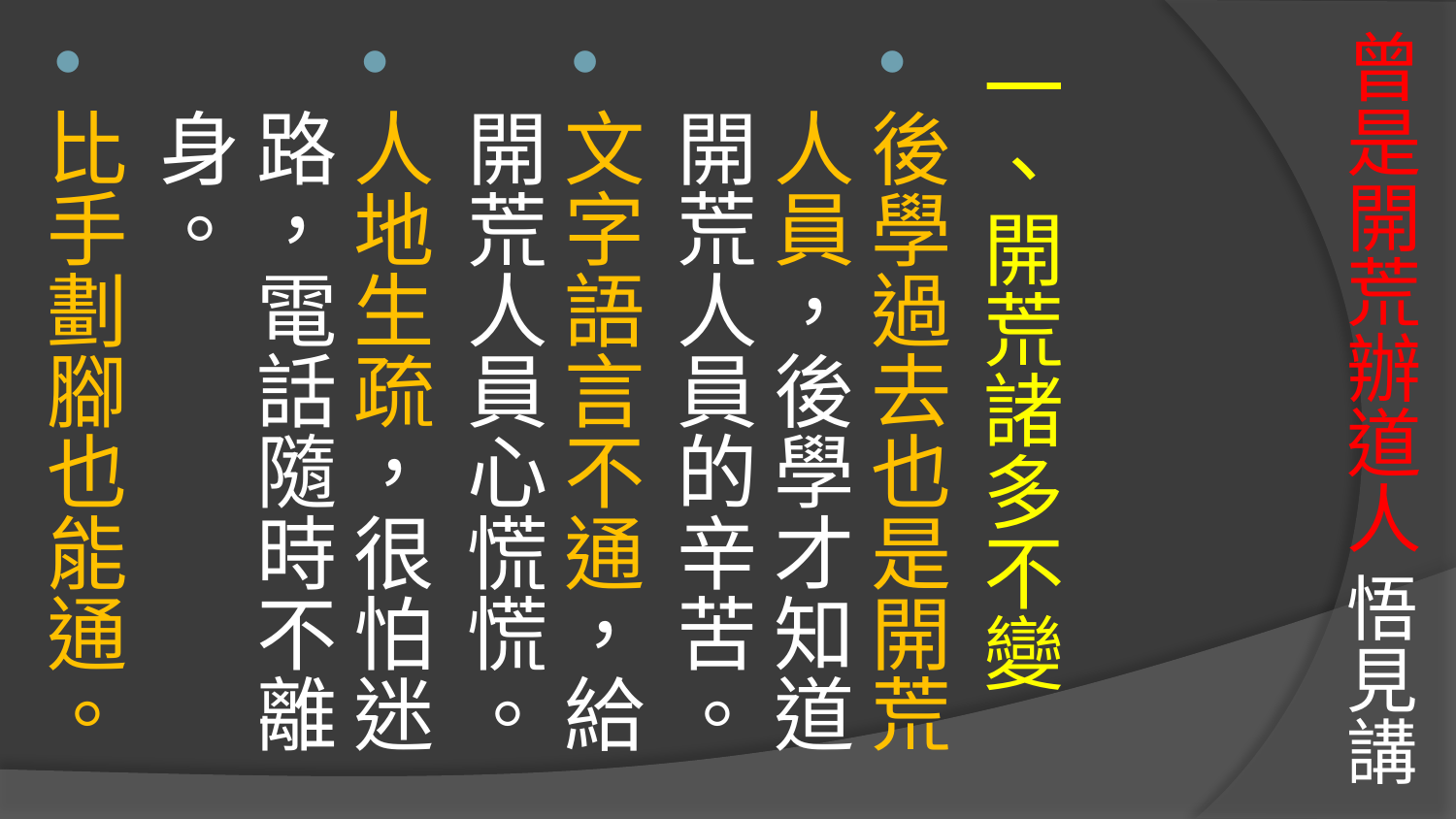

# 曾是開荒辦道人 悟見講
一、開荒諸多不變
後學過去也是開荒人員，後學才知道開荒人員的辛苦。
文字語言不通，給開荒人員心慌慌。
人地生疏，很怕迷路，電話隨時不離身。
比手劃腳也能通。